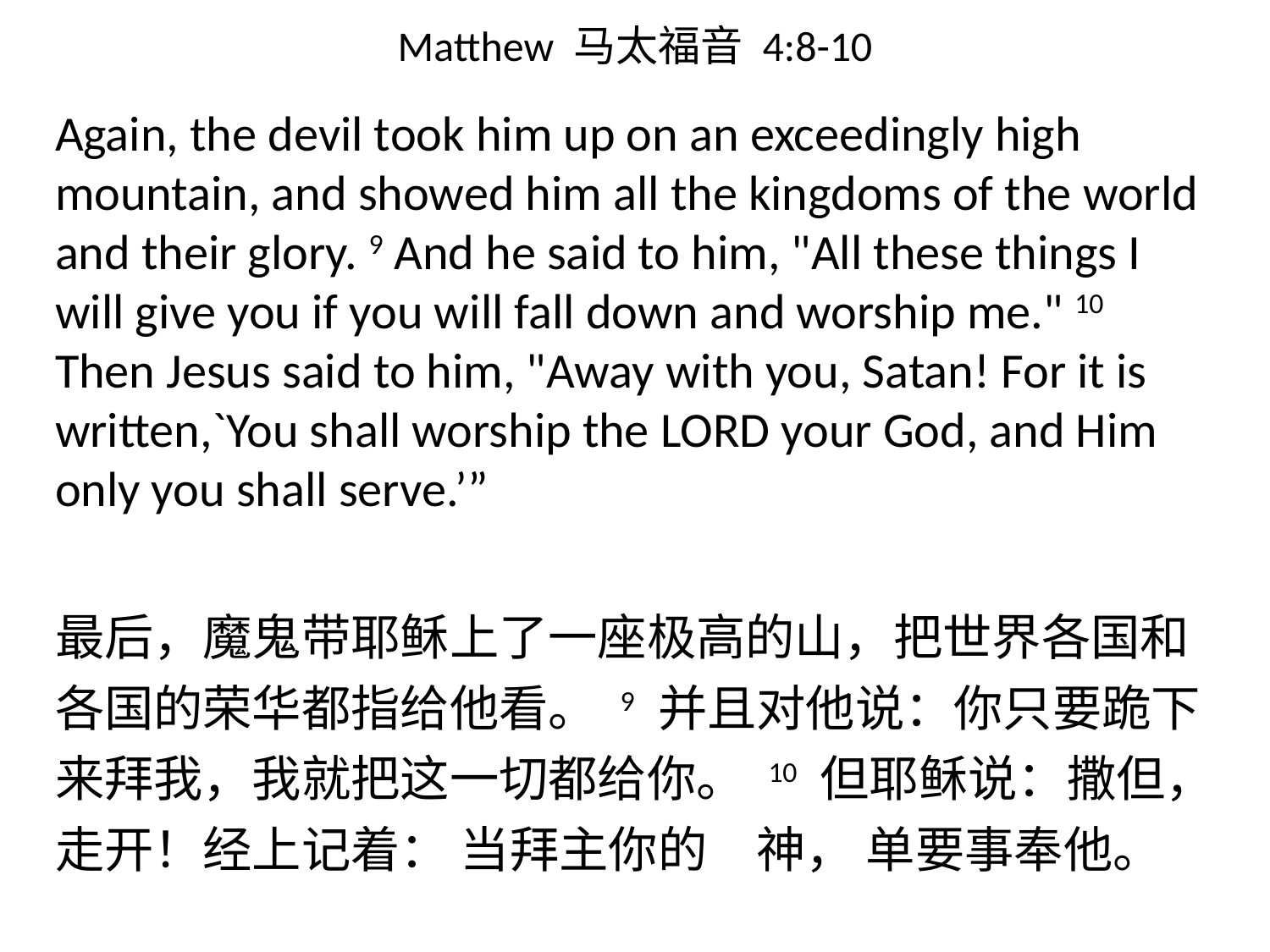

# Matthew 马太福音 4:8-10
Again, the devil took him up on an exceedingly high mountain, and showed him all the kingdoms of the world and their glory. 9 And he said to him, "All these things I will give you if you will fall down and worship me." 10 Then Jesus said to him, "Away with you, Satan! For it is written,`You shall worship the LORD your God, and Him only you shall serve.’”

最后，魔鬼带耶稣上了一座极高的山，把世界各国和各国的荣华都指给他看。 9 并且对他说：你只要跪下来拜我，我就把这一切都给你。 10 但耶稣说：撒但，走开！经上记着： 当拜主你的　神， 单要事奉他。